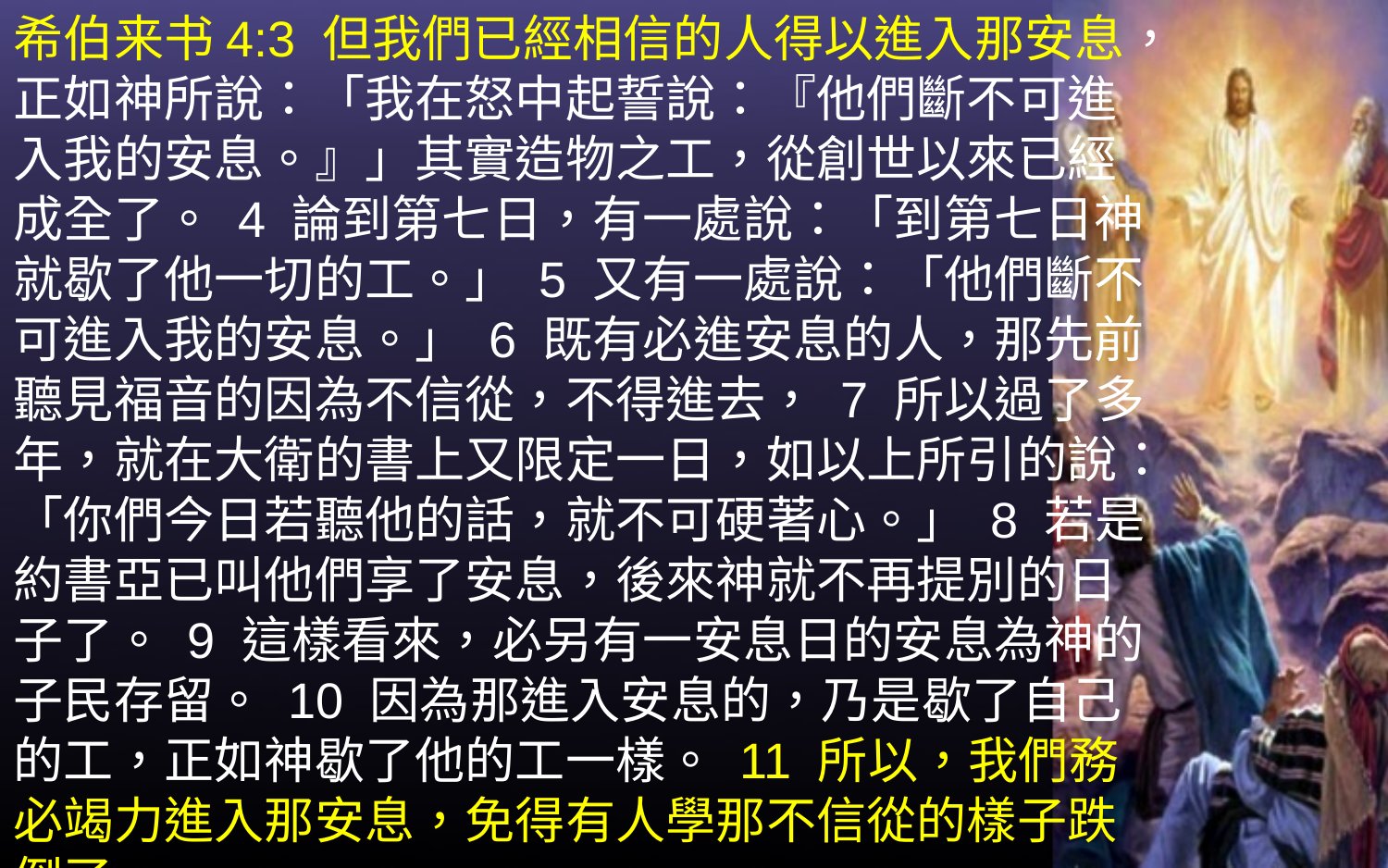

希伯来书4:3 但我們已經相信的人得以進入那安息，正如神所說：「我在怒中起誓說：『他們斷不可進入我的安息。』」其實造物之工，從創世以來已經成全了。 4 論到第七日，有一處說：「到第七日神就歇了他一切的工。」 5 又有一處說：「他們斷不可進入我的安息。」 6 既有必進安息的人，那先前聽見福音的因為不信從，不得進去， 7 所以過了多年，就在大衛的書上又限定一日，如以上所引的說：「你們今日若聽他的話，就不可硬著心。」 8 若是約書亞已叫他們享了安息，後來神就不再提別的日子了。 9 這樣看來，必另有一安息日的安息為神的子民存留。 10 因為那進入安息的，乃是歇了自己的工，正如神歇了他的工一樣。 11 所以，我們務必竭力進入那安息，免得有人學那不信從的樣子跌倒了。